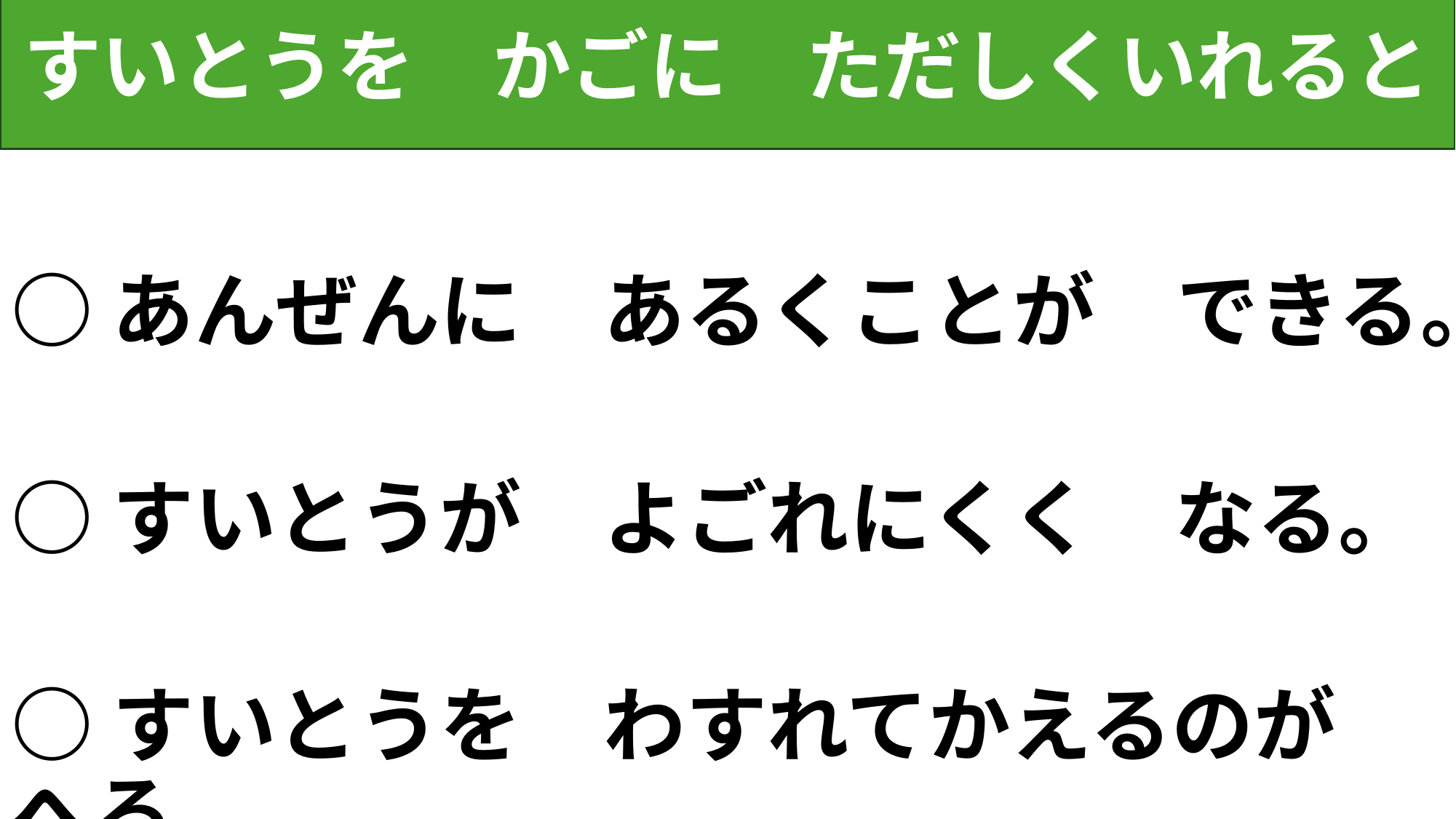

# すいとうを　かごに　ただしくいれると
○あんぜんに　あるくことが　できる。

○すいとうが　よごれにくく　なる。

○すいとうを　わすれてかえるのが　へる。